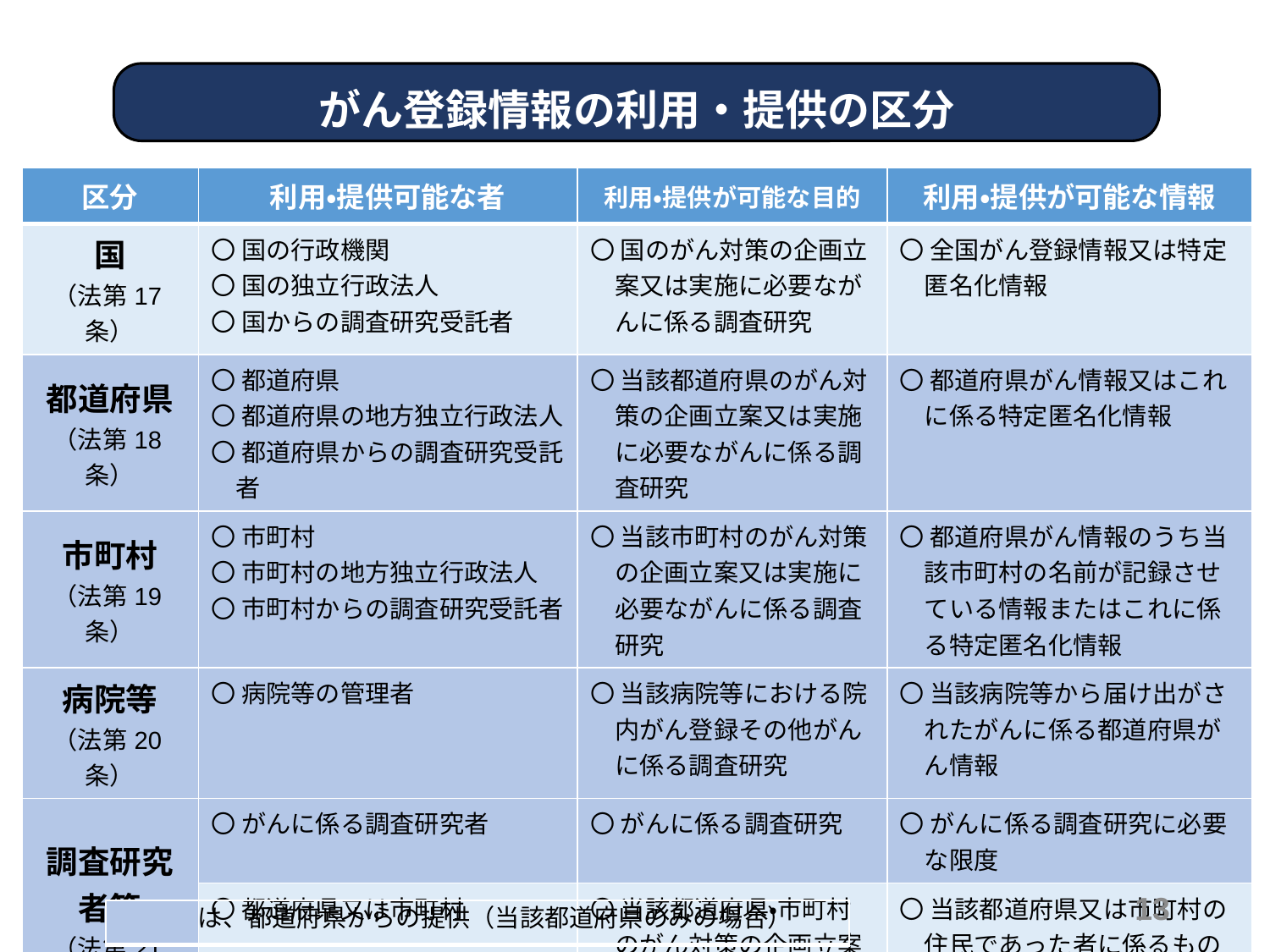

がん登録情報の利用・提供の区分
| 区分 | 利用・提供可能な者 | 利用・提供が可能な目的 | 利用・提供が可能な情報 |
| --- | --- | --- | --- |
| 国 （法第17条） | 〇 国の行政機関 〇 国の独立行政法人 〇 国からの調査研究受託者 | 〇 国のがん対策の企画立案又は実施に必要ながんに係る調査研究 | 〇 全国がん登録情報又は特定匿名化情報 |
| 都道府県 （法第18条） | 〇 都道府県 〇 都道府県の地方独立行政法人 〇 都道府県からの調査研究受託者 | 〇 当該都道府県のがん対策の企画立案又は実施に必要ながんに係る調査研究 | 〇 都道府県がん情報又はこれに係る特定匿名化情報 |
| 市町村 （法第19条） | 〇 市町村 〇 市町村の地方独立行政法人 〇 市町村からの調査研究受託者 | 〇 当該市町村のがん対策の企画立案又は実施に必要ながんに係る調査研究 | 〇 都道府県がん情報のうち当該市町村の名前が記録させている情報またはこれに係る特定匿名化情報 |
| 病院等 （法第20条） | 〇 病院等の管理者 | 〇 当該病院等における院内がん登録その他がんに係る調査研究 | 〇 当該病院等から届け出がされたがんに係る都道府県がん情報 |
| 調査研究者等 （法第21条） | 〇 がんに係る調査研究者 | 〇 がんに係る調査研究 | 〇 がんに係る調査研究に必要な限度 |
|  | 〇 都道府県又は市町村 | 〇 当該都道府県・市町村のがん対策の企画立案又は実施に必要ながんに係る調査研究 | 〇 当該都道府県又は市町村の住民であった者に係るもの |
13
|  | は、都道府県からの提供（当該都道府県のみの場合） |
| --- | --- |